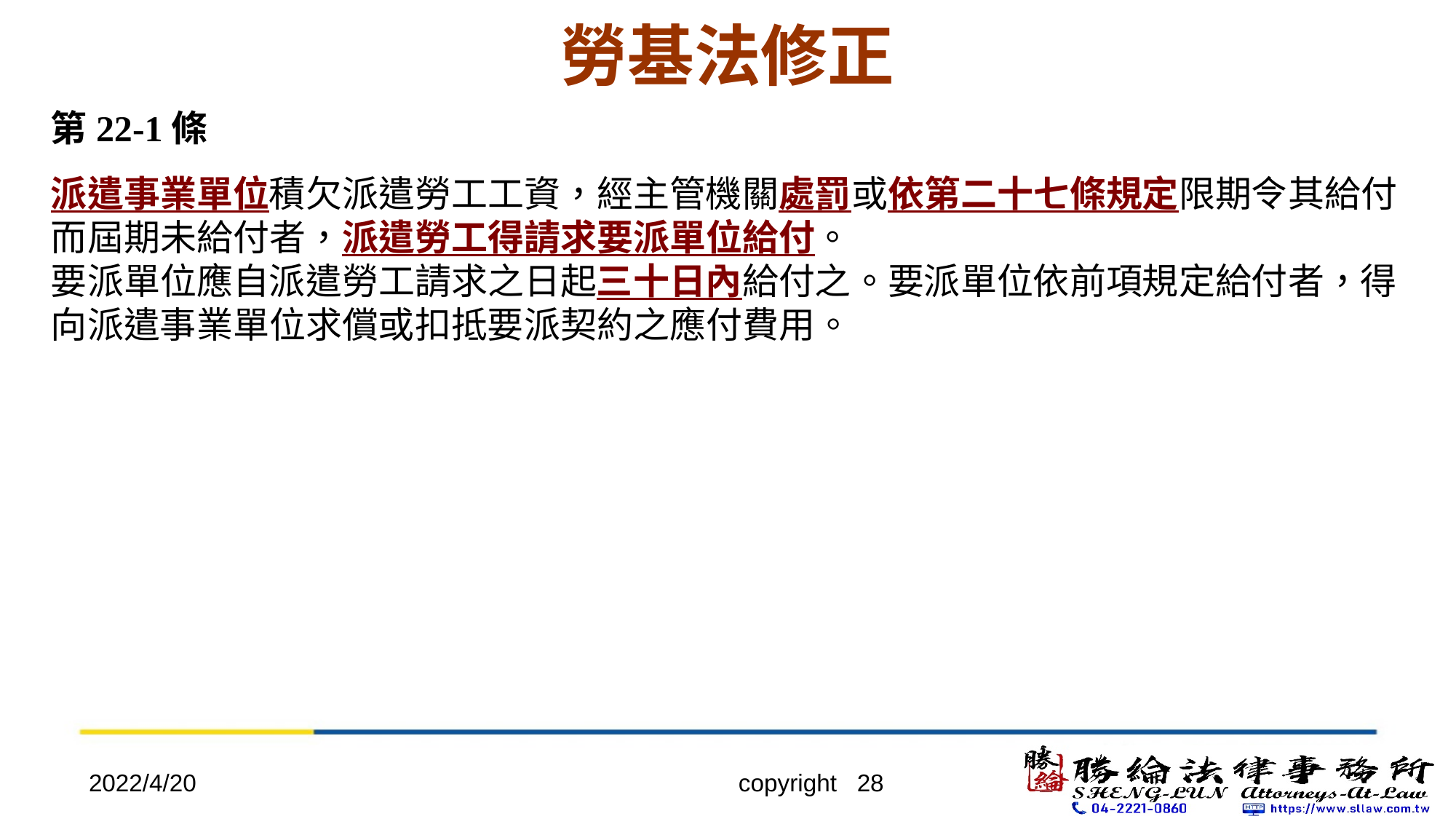

# 勞基法修正
第22-1條

派遣事業單位積欠派遣勞工工資，經主管機關處罰或依第二十七條規定限期令其給付而屆期未給付者，派遣勞工得請求要派單位給付。
要派單位應自派遣勞工請求之日起三十日內給付之。要派單位依前項規定給付者，得向派遣事業單位求償或扣抵要派契約之應付費用。
2022/4/20
copyright   28